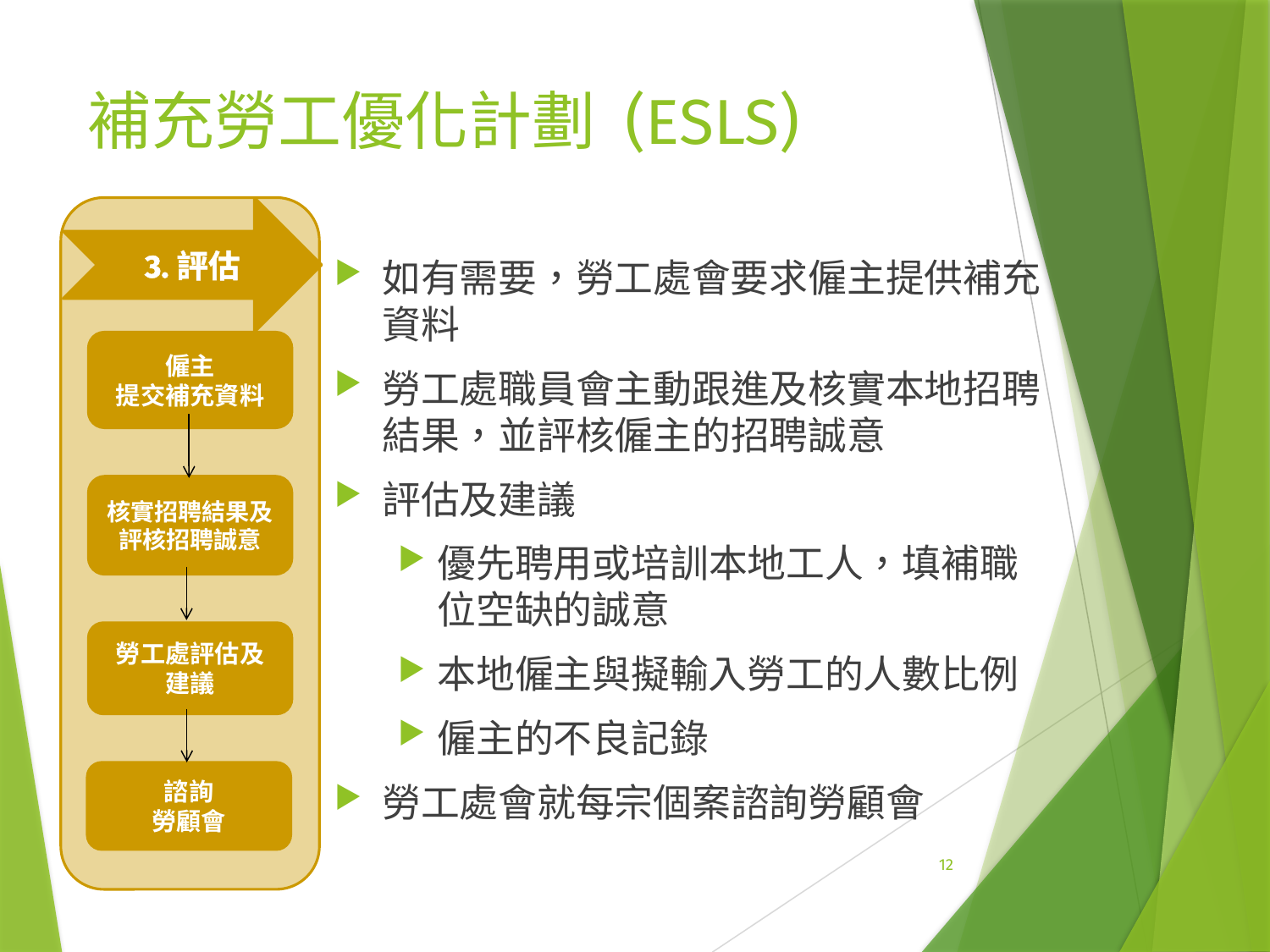

# 補充勞工優化計劃 (ESLS)

3.評估
僱主
提交補充資料
核實招聘結果及評核招聘誠意
勞工處評估及建議
諮詢
勞顧會
如有需要，勞工處會要求僱主提供補充資料
勞工處職員會主動跟進及核實本地招聘結果，並評核僱主的招聘誠意
評估及建議
優先聘用或培訓本地工人，填補職位空缺的誠意
本地僱主與擬輸入勞工的人數比例
僱主的不良記錄
勞工處會就每宗個案諮詢勞顧會

12